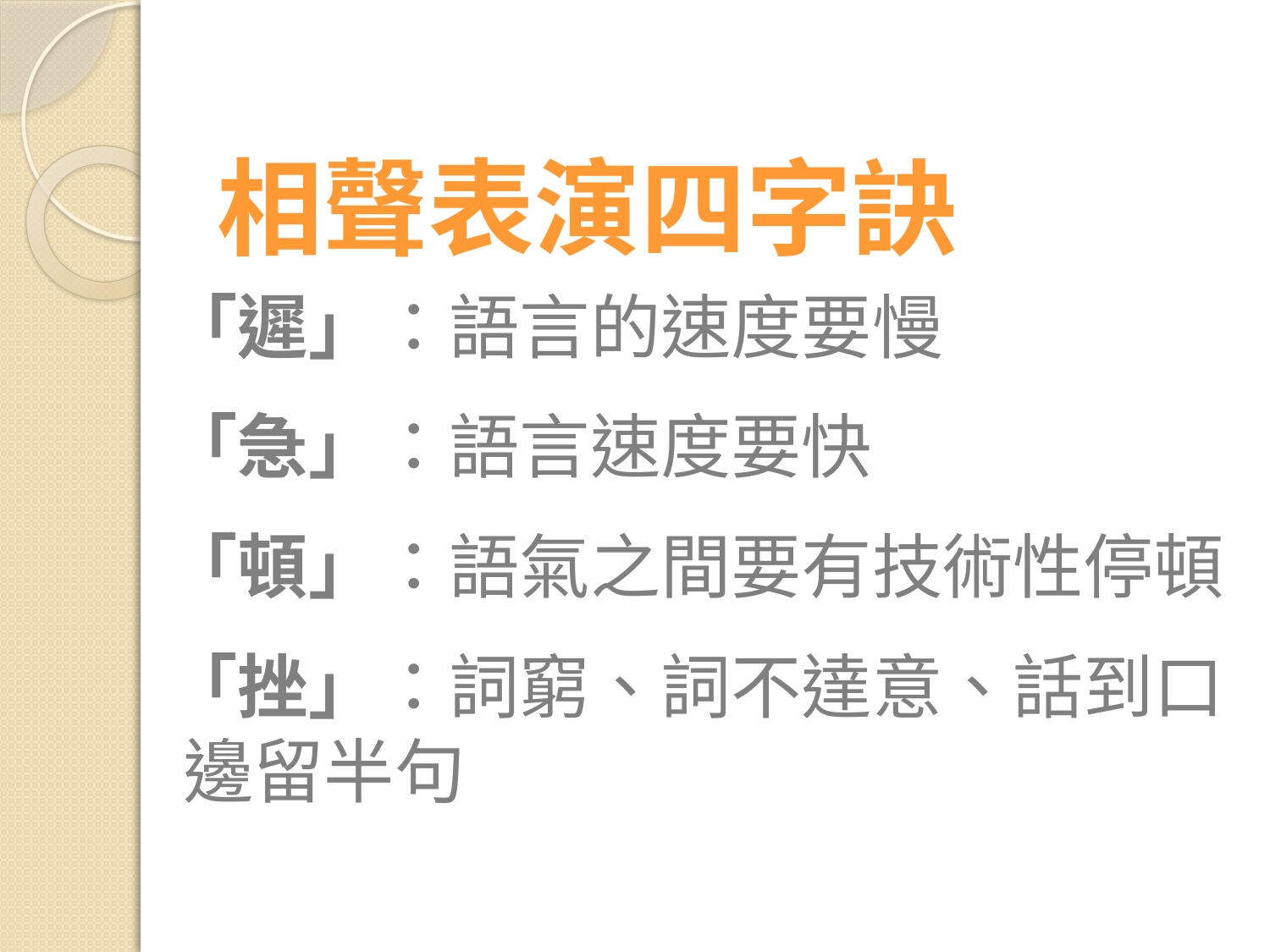

# 相聲表演四字訣
「遲」：語言的速度要慢
「急」：語言速度要快
「頓」：語氣之間要有技術性停頓
「挫」：詞窮、詞不達意、話到口  邊留半句